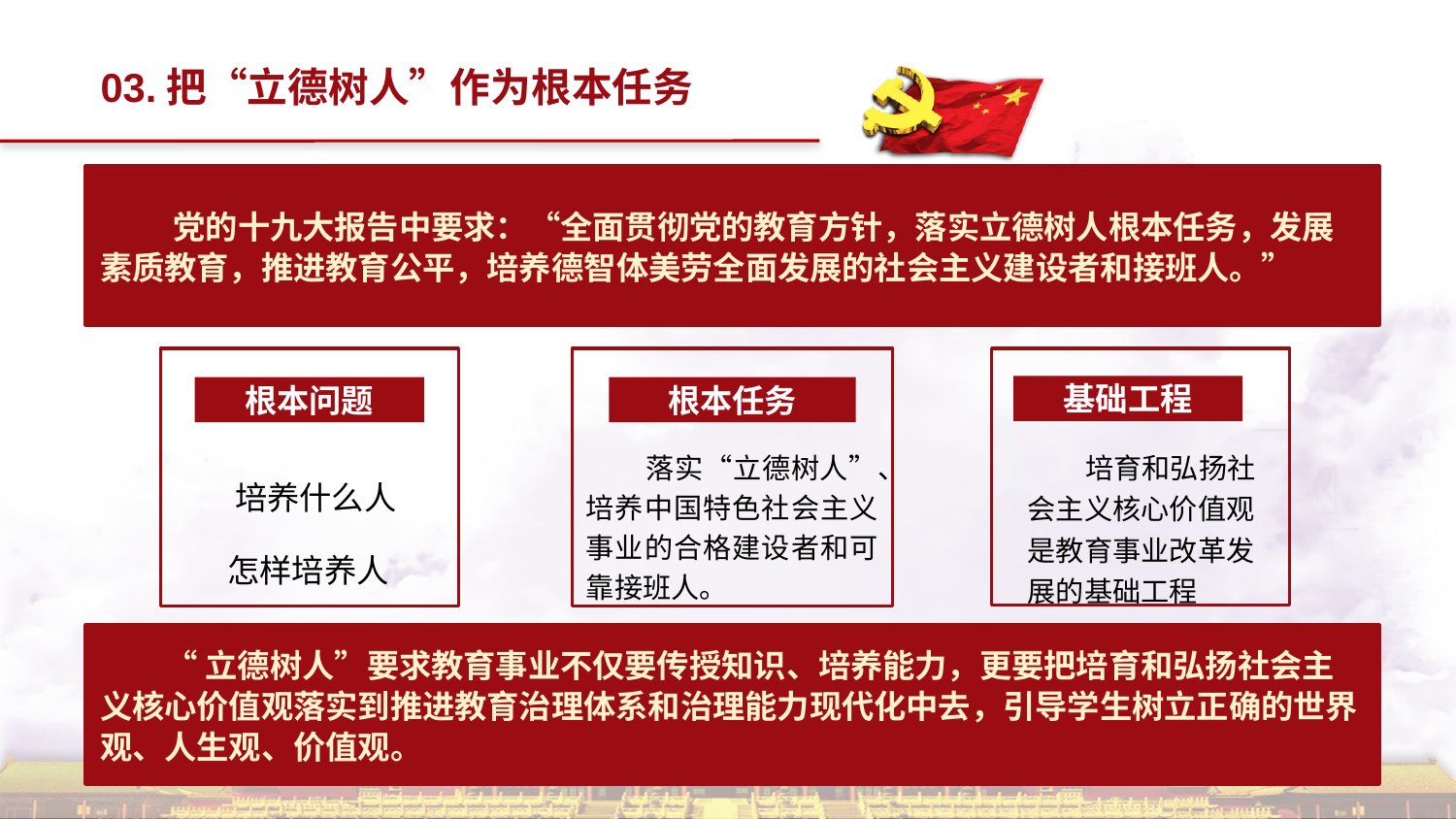

03.把“立德树人”作为根本任务
         党的十九大报告中要求：“全面贯彻党的教育方针，落实立德树人根本任务，发展素质教育，推进教育公平，培养德智体美劳全面发展的社会主义建设者和接班人。”

基础工程
         培育和弘扬社会主义核心价值观是教育事业改革发展的基础工程

根本问题

根本任务
         落实“立德树人”、培养中国特色社会主义事业的合格建设者和可靠接班人。
 培养什么人

怎样培养人
         “立德树人”要求教育事业不仅要传授知识、培养能力，更要把培育和弘扬社会主义核心价值观落实到推进教育治理体系和治理能力现代化中去，引导学生树立正确的世界观、人生观、价值观。